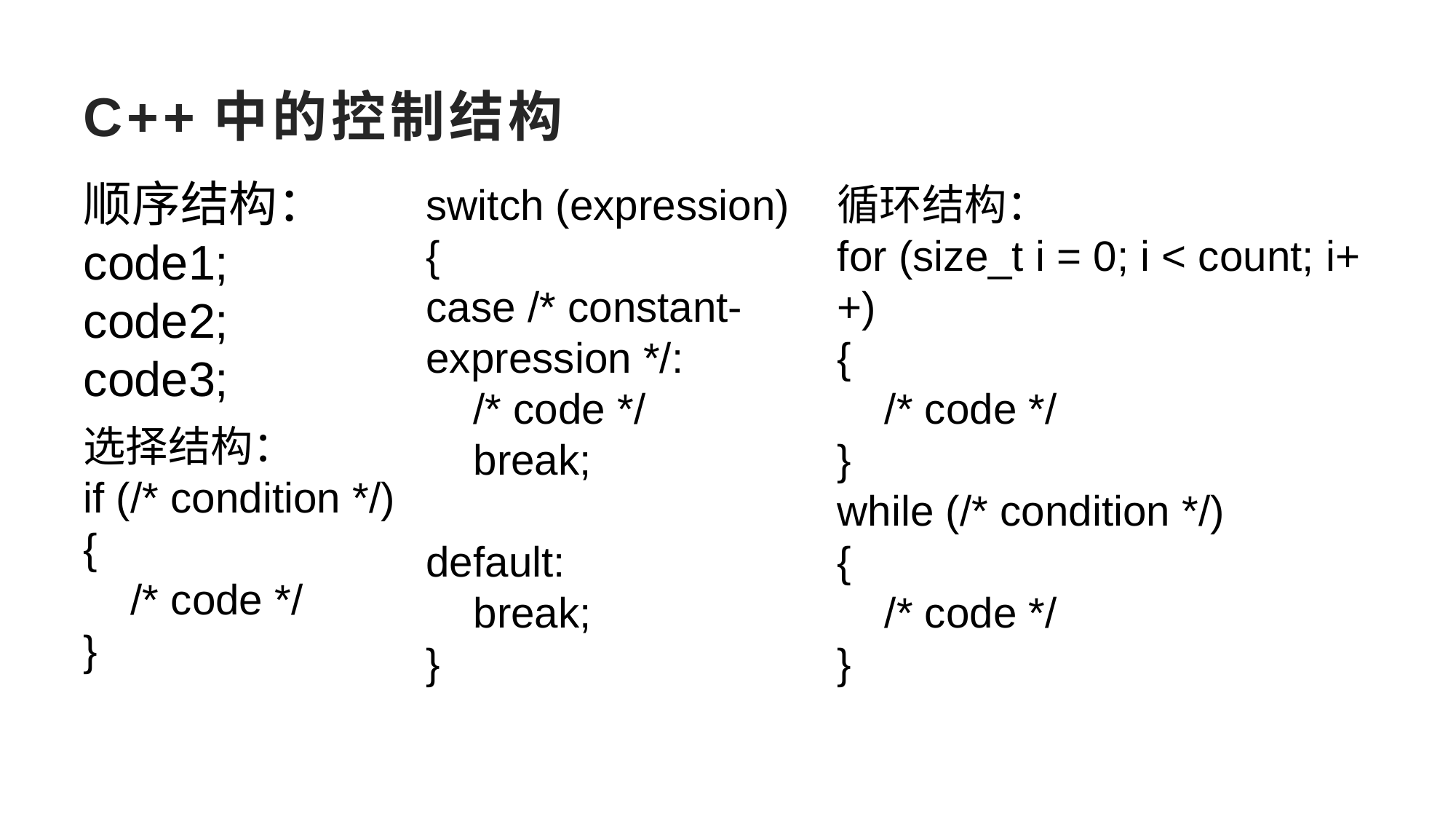

# C++中的控制结构
顺序结构：
code1;
code2;
code3;
switch (expression)
{
case /* constant-expression */:
    /* code */
    break;

default:
    break;
}
循环结构：
for (size_t i = 0; i < count; i++)
{
    /* code */
}
while (/* condition */)
{
    /* code */
}

选择结构：
if (/* condition */)
{
    /* code */
}